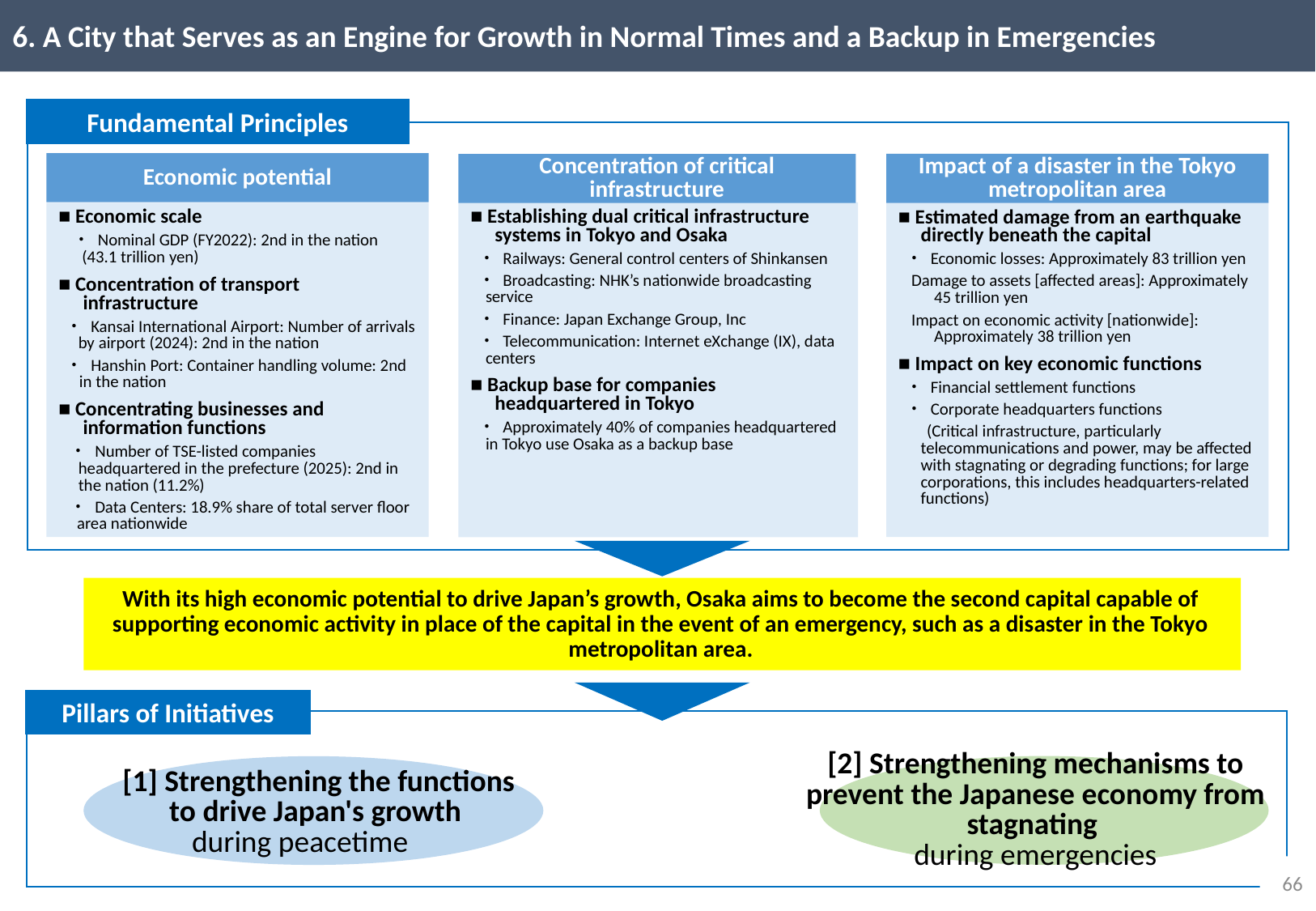

6. A City that Serves as an Engine for Growth in Normal Times and a Backup in Emergencies
Fundamental Principles

Economic potential
Impact of a disaster in the Tokyo metropolitan area
Concentration of critical infrastructure
■ Establishing dual critical infrastructure systems in Tokyo and Osaka
 ・ Railways: General control centers of Shinkansen
 ・ Broadcasting: NHK’s nationwide broadcasting service
 ・ Finance: Japan Exchange Group, Inc
 ・ Telecommunication: Internet eXchange (IX), data centers
■ Backup base for companies headquartered in Tokyo
 ・ Approximately 40% of companies headquartered in Tokyo use Osaka as a backup base

■ Economic scale
 ・ Nominal GDP (FY2022): 2nd in the nation (43.1 trillion yen)
■ Concentration of transport infrastructure
・ Kansai International Airport: Number of arrivals by airport (2024): 2nd in the nation
・ Hanshin Port: Container handling volume: 2nd in the nation
■ Concentrating businesses and information functions
  ・ Number of TSE-listed companies headquartered in the prefecture (2025): 2nd in the nation (11.2%)
  ・ Data Centers: 18.9% share of total server floor area nationwide

■ Estimated damage from an earthquake directly beneath the capital
 ・ Economic losses: Approximately 83 trillion yen
Damage to assets [affected areas]: Approximately 45 trillion yen
Impact on economic activity [nationwide]: Approximately 38 trillion yen
■ Impact on key economic functions
 ・ Financial settlement functions
 ・ Corporate headquarters functions
　  (Critical infrastructure, particularly telecommunications and power, may be affected with stagnating or degrading functions; for large corporations, this includes headquarters-related functions)

With its high economic potential to drive Japan’s growth, Osaka aims to become the second capital capable of supporting economic activity in place of the capital in the event of an emergency, such as a disaster in the Tokyo metropolitan area.

Pillars of Initiatives

[2] Strengthening mechanisms to prevent the Japanese economy from stagnating
during emergencies
[1] Strengthening the functions to drive Japan's growth
during peacetime
66